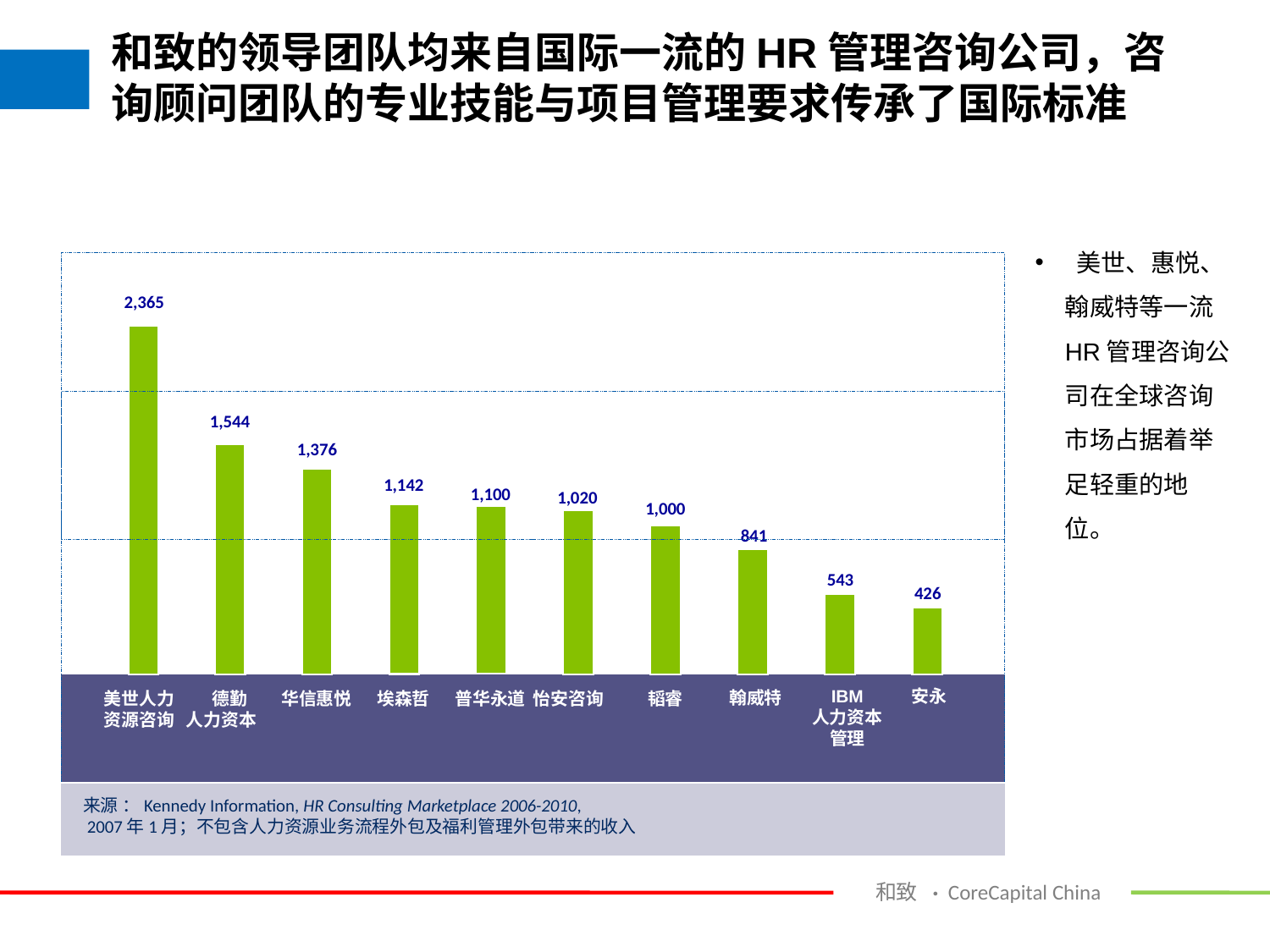

# 和致的领导团队均来自国际一流的HR管理咨询公司，咨询顾问团队的专业技能与项目管理要求传承了国际标准
 美世、惠悦、翰威特等一流HR管理咨询公司在全球咨询市场占据着举足轻重的地位。

2,365

1,544
1,376

1,142
1,100
1,020
1,000

841

543
426

安永

IBM
人力资本
管理
翰威特

美世人力
资源咨询

德勤
人力资本
华信惠悦
埃森哲
普华永道
怡安咨询
韬睿

来源 ：Kennedy Information, HR Consulting Marketplace 2006-2010,
 2007年1月；不包含人力资源业务流程外包及福利管理外包带来的收入